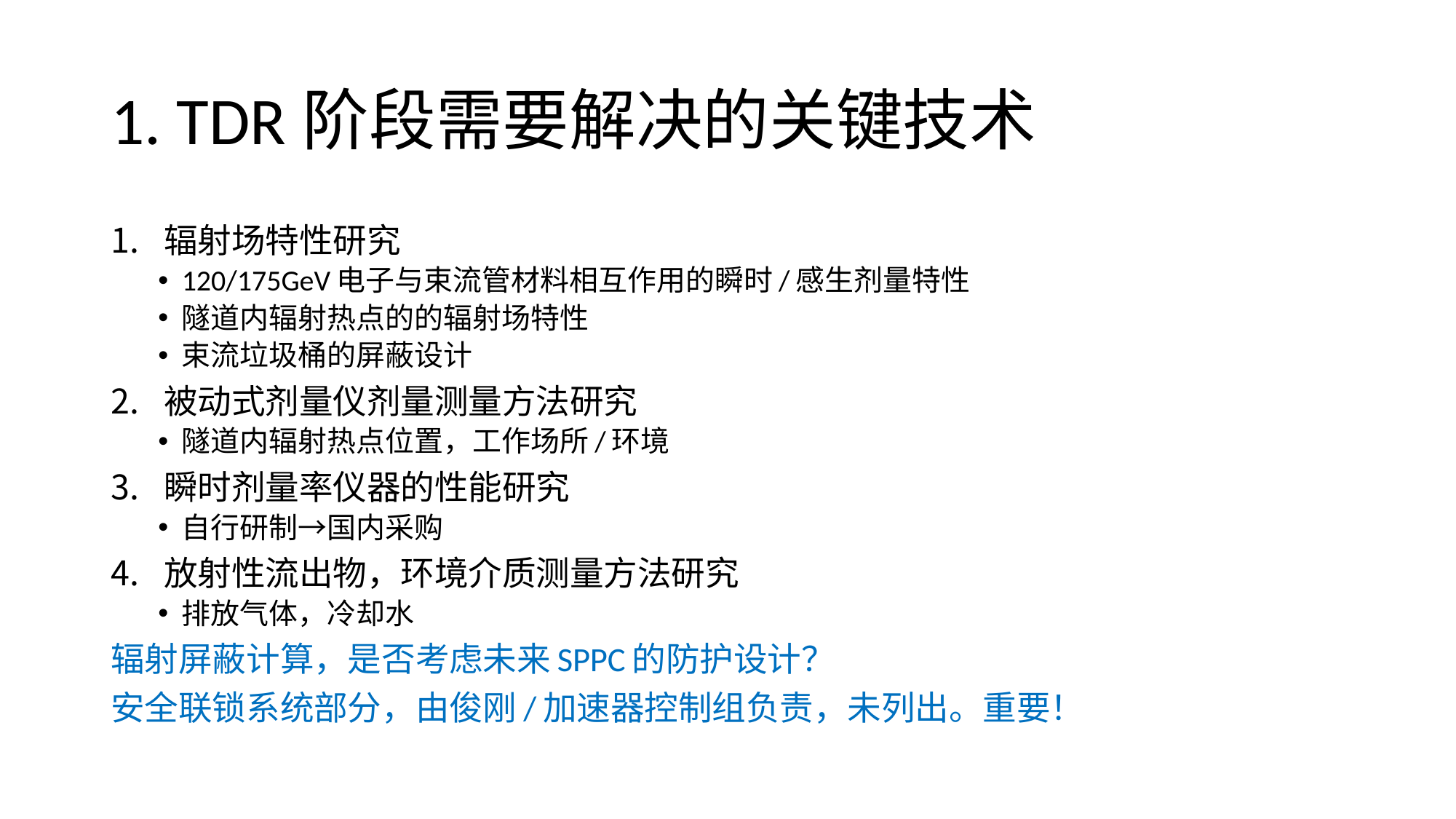

# 1. TDR阶段需要解决的关键技术
辐射场特性研究
120/175GeV电子与束流管材料相互作用的瞬时/感生剂量特性
隧道内辐射热点的的辐射场特性
束流垃圾桶的屏蔽设计
被动式剂量仪剂量测量方法研究
隧道内辐射热点位置，工作场所/环境
瞬时剂量率仪器的性能研究
自行研制→国内采购
放射性流出物，环境介质测量方法研究
排放气体，冷却水
辐射屏蔽计算，是否考虑未来SPPC的防护设计？
安全联锁系统部分，由俊刚/加速器控制组负责，未列出。重要！